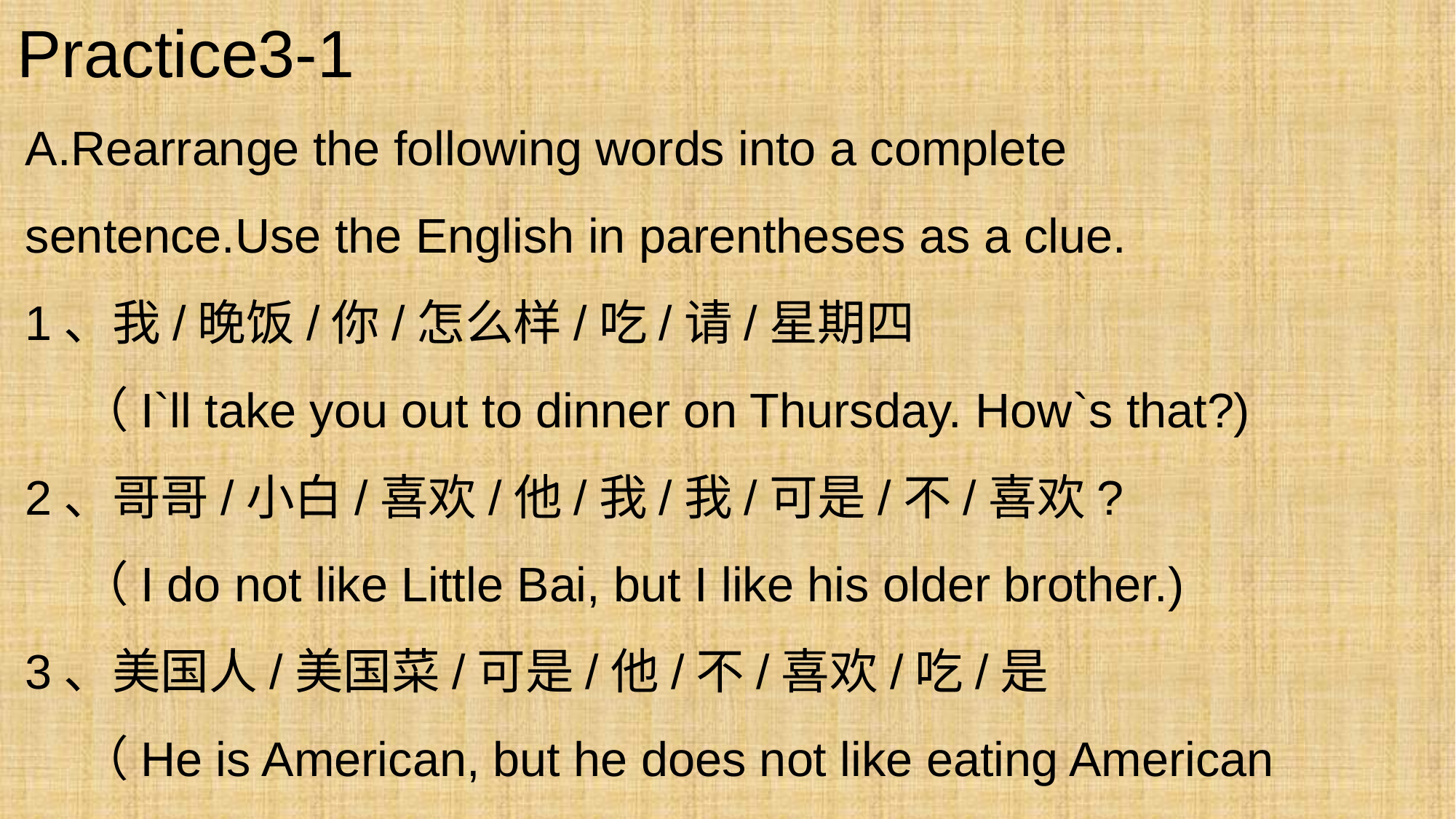

Practice3-1
A.Rearrange the following words into a complete sentence.Use the English in parentheses as a clue.
1、我/晚饭/你/怎么样/吃/请/星期四
    （I`ll take you out to dinner on Thursday. How`s that?)
2、哥哥/小白/喜欢/他/我/我/可是/不/喜欢?
    （I do not like Little Bai, but I like his older brother.)
3、美国人/美国菜/可是/他/不/喜欢/吃/是
    （He is American, but he does not like eating American food.